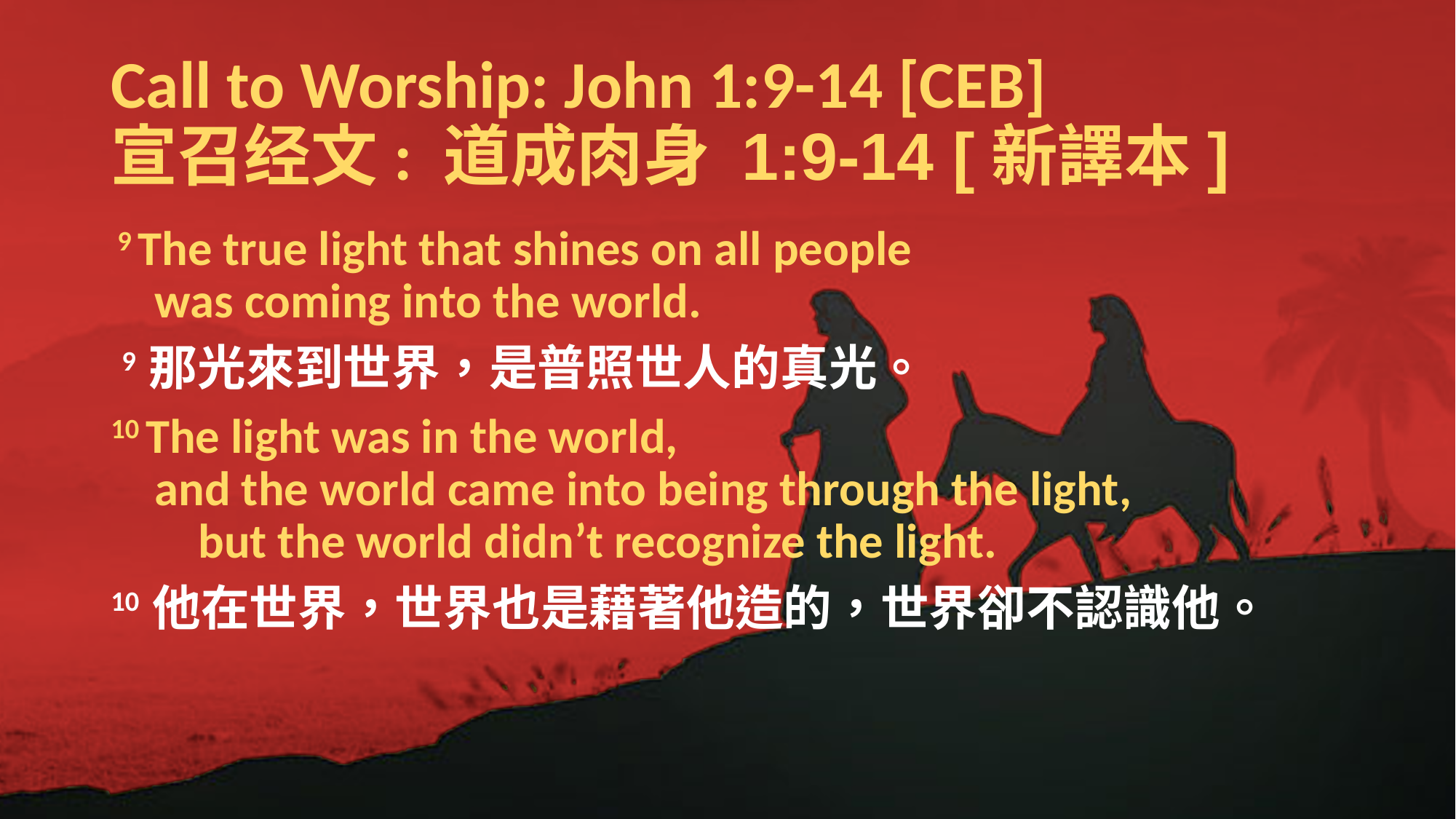

# Call to Worship: John 1:9-14 [CEB] 宣召经文: 道成肉身 1:9-14 [新譯本]
 9 The true light that shines on all people
    was coming into the world.
 9 那光來到世界，是普照世人的真光。
10 The light was in the world,
    and the world came into being through the light,
        but the world didn’t recognize the light.
10 他在世界，世界也是藉著他造的，世界卻不認識他。